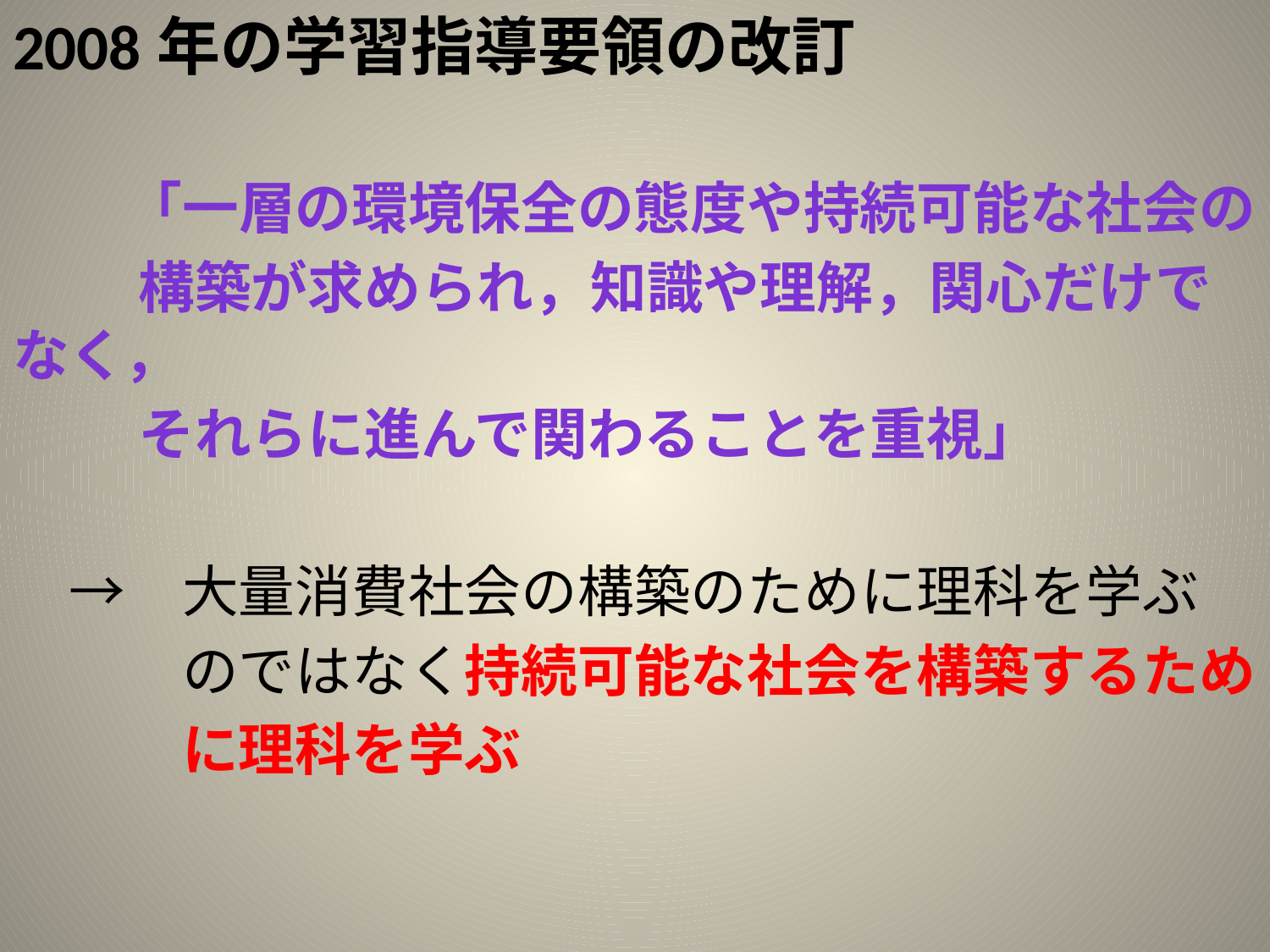

2008年の学習指導要領の改訂

　　「一層の環境保全の態度や持続可能な社会の
　　 構築が求められ，知識や理解，関心だけでなく，
　　 それらに進んで関わることを重視」

　→　大量消費社会の構築のために理科を学ぶ
　　　のではなく持続可能な社会を構築するため
　　　に理科を学ぶ